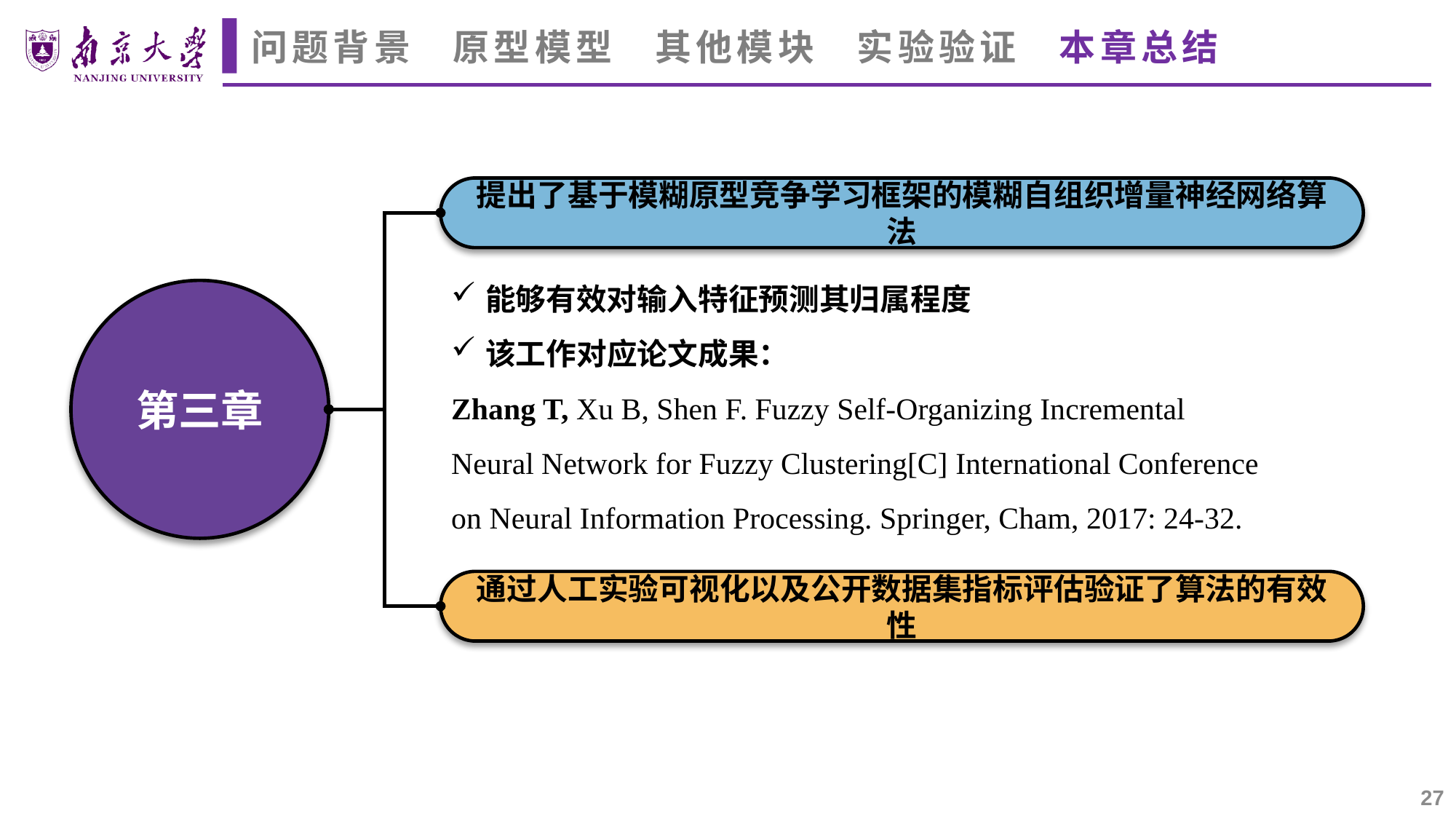

问题背景   原型模型   其他模块   实验验证   本章总结
提出了基于模糊原型竞争学习框架的模糊自组织增量神经网络算法
能够有效对输入特征预测其归属程度
该工作对应论文成果：
Zhang T, Xu B, Shen F. Fuzzy Self-Organizing Incremental Neural Network for Fuzzy Clustering[C] International Conference on Neural Information Processing. Springer, Cham, 2017: 24-32.

第三章
通过人工实验可视化以及公开数据集指标评估验证了算法的有效性
27